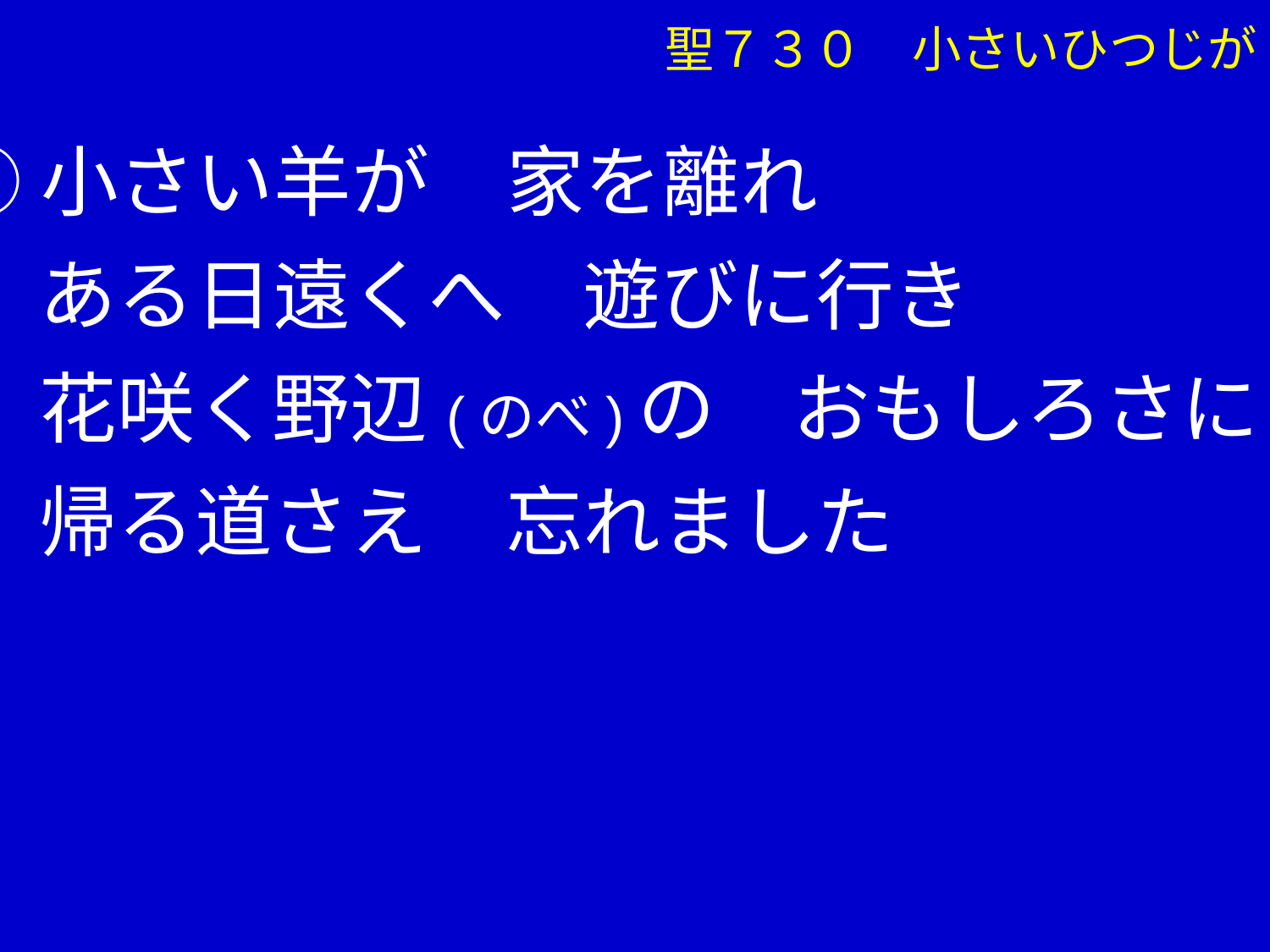

聖７３０　小さいひつじが
①小さい羊が　家を離れ
　 ある日遠くへ　遊びに行き
　 花咲く野辺(のべ)の　おもしろさに
　 帰る道さえ　忘れました